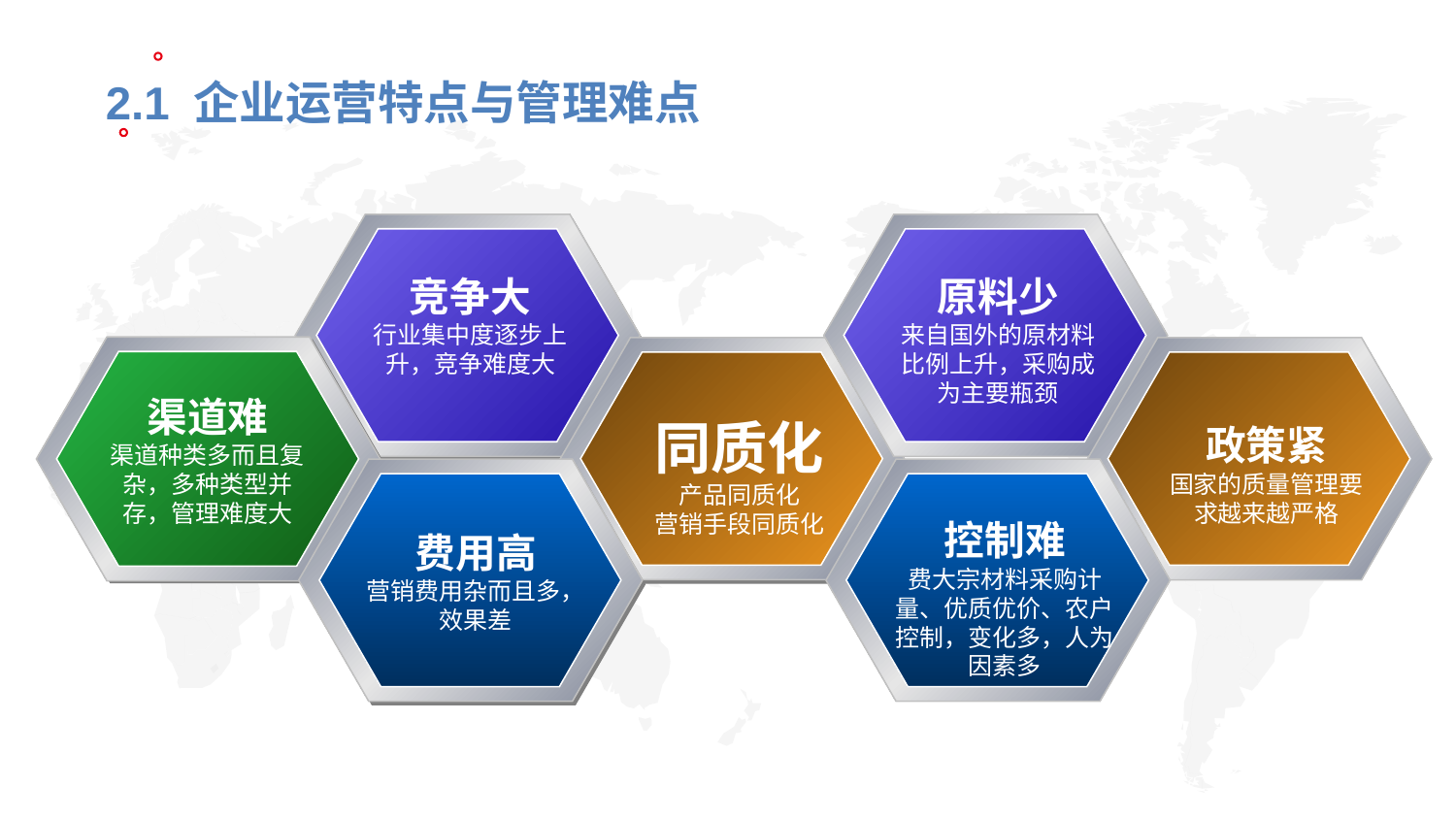

2.1 企业运营特点与管理难点

竞争大
行业集中度逐步上升，竞争难度大

渠道难
渠道种类多而且复杂，多种类型并存，管理难度大
同质化
产品同质化
营销手段同质化

费用高
营销费用杂而且多，效果差

原料少
来自国外的原材料比例上升，采购成为主要瓶颈

政策紧
国家的质量管理要求越来越严格

控制难
费大宗材料采购计量、优质优价、农户控制，变化多，人为因素多